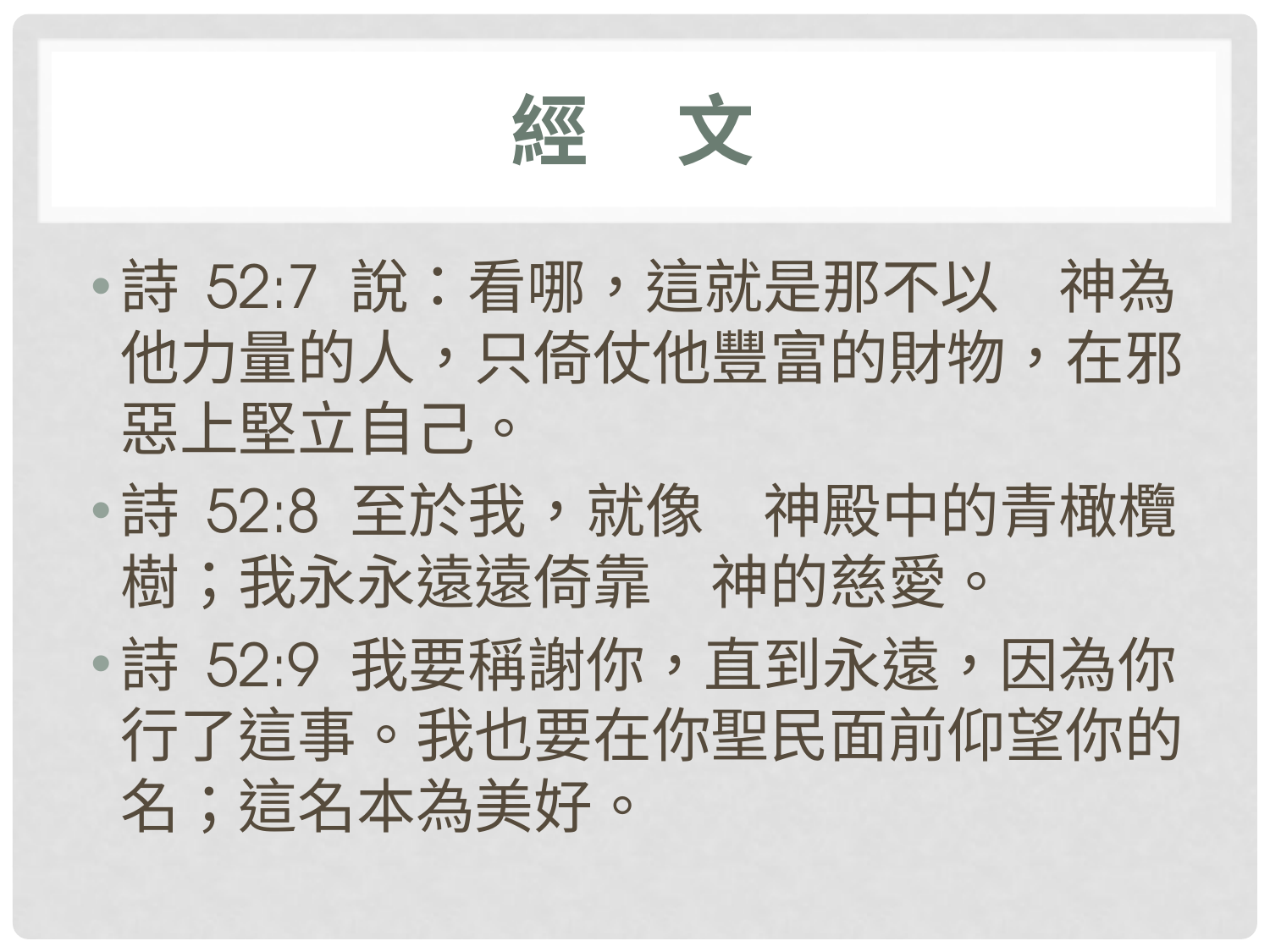

# 經     文
詩 52:7 說：看哪，這就是那不以　神為他力量的人，只倚仗他豐富的財物，在邪惡上堅立自己。
詩 52:8 至於我，就像　神殿中的青橄欖樹；我永永遠遠倚靠　神的慈愛。
詩 52:9 我要稱謝你，直到永遠，因為你行了這事。我也要在你聖民面前仰望你的名；這名本為美好。